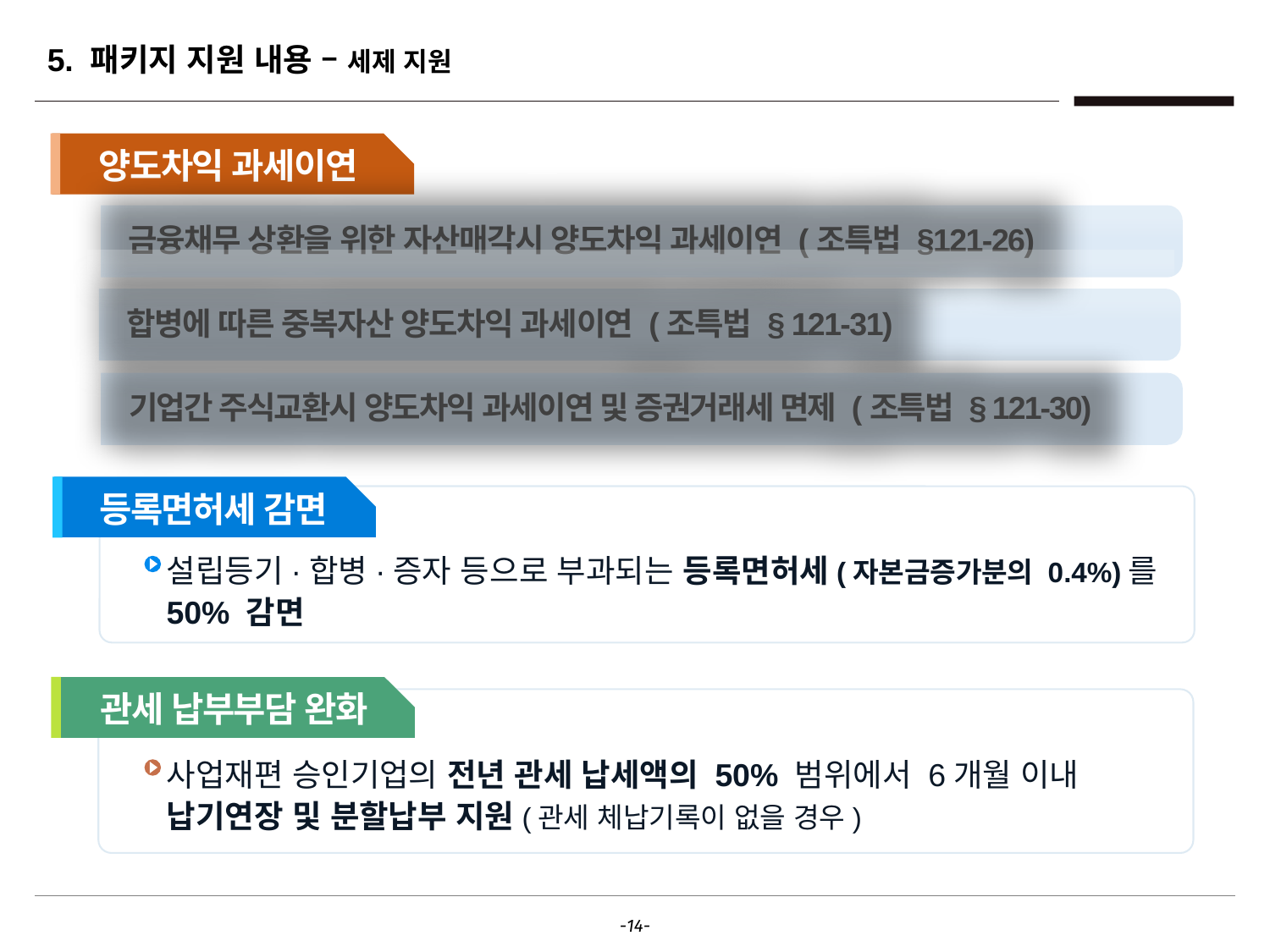

5. 패키지 지원 내용 – 세제 지원

양도차익 과세이연
금융채무 상환을 위한 자산매각시 양도차익 과세이연 (조특법 §121-26)
합병에 따른 중복자산 양도차익 과세이연 (조특법 § 121-31)
기업간 주식교환시 양도차익 과세이연 및 증권거래세 면제 (조특법 § 121-30)

등록면허세 감면
설립등기·합병·증자 등으로 부과되는 등록면허세(자본금증가분의 0.4%)를 50% 감면

관세 납부부담 완화

관세 납부부담 완화
사업재편 승인기업의 전년 관세 납세액의 50% 범위에서 6개월 이내 납기연장 및 분할납부 지원(관세 체납기록이 없을 경우)

5